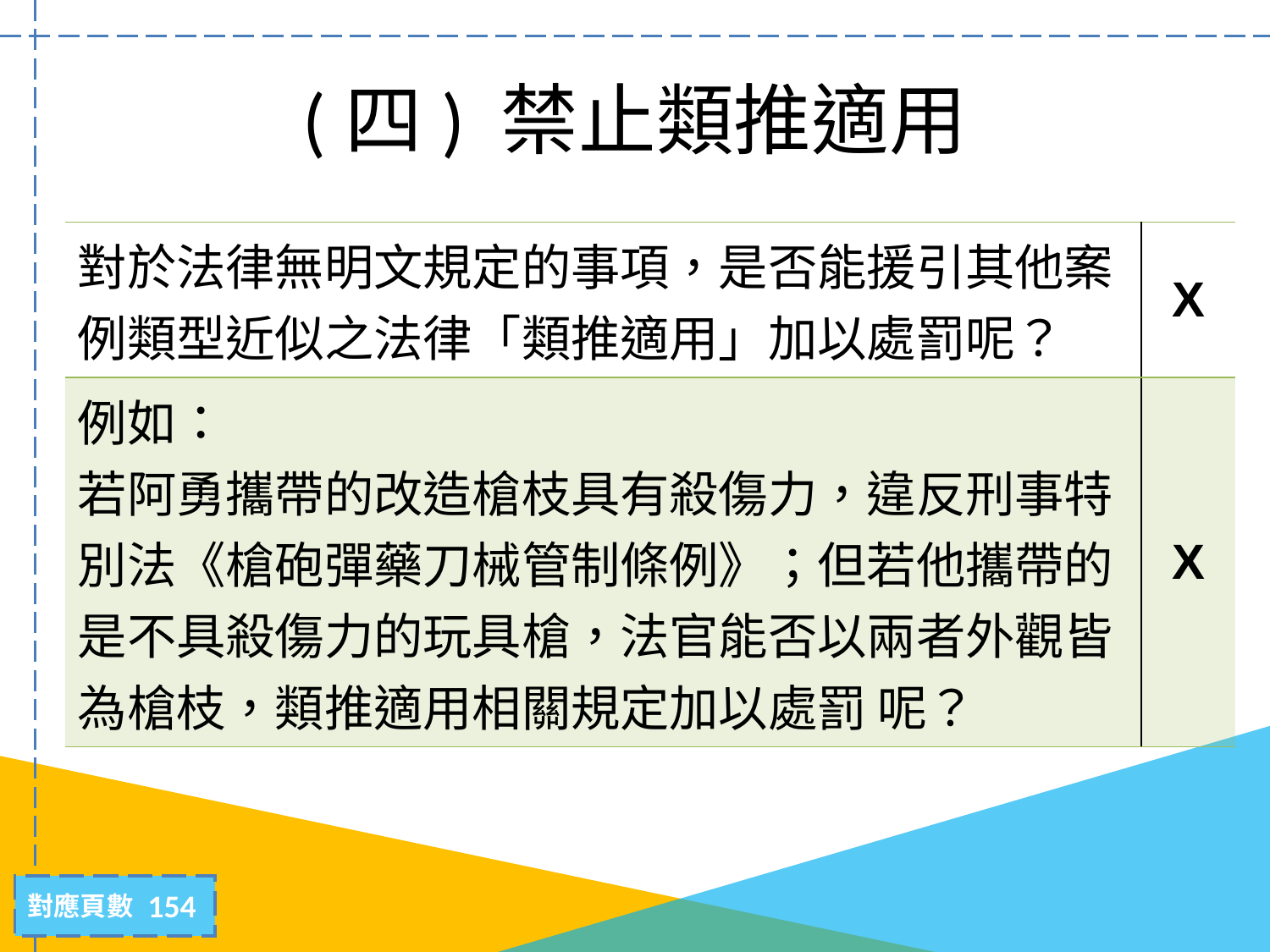

# (四) 禁止類推適用
| 對於法律無明文規定的事項，是否能援引其他案例類型近似之法律「類推適用」加以處罰呢？ | X |
| --- | --- |
| 例如： 若阿勇攜帶的改造槍枝具有殺傷力，違反刑事特別法《槍砲彈藥刀械管制條例》；但若他攜帶的是不具殺傷力的玩具槍，法官能否以兩者外觀皆為槍枝，類推適用相關規定加以處罰 呢？ | X |
154